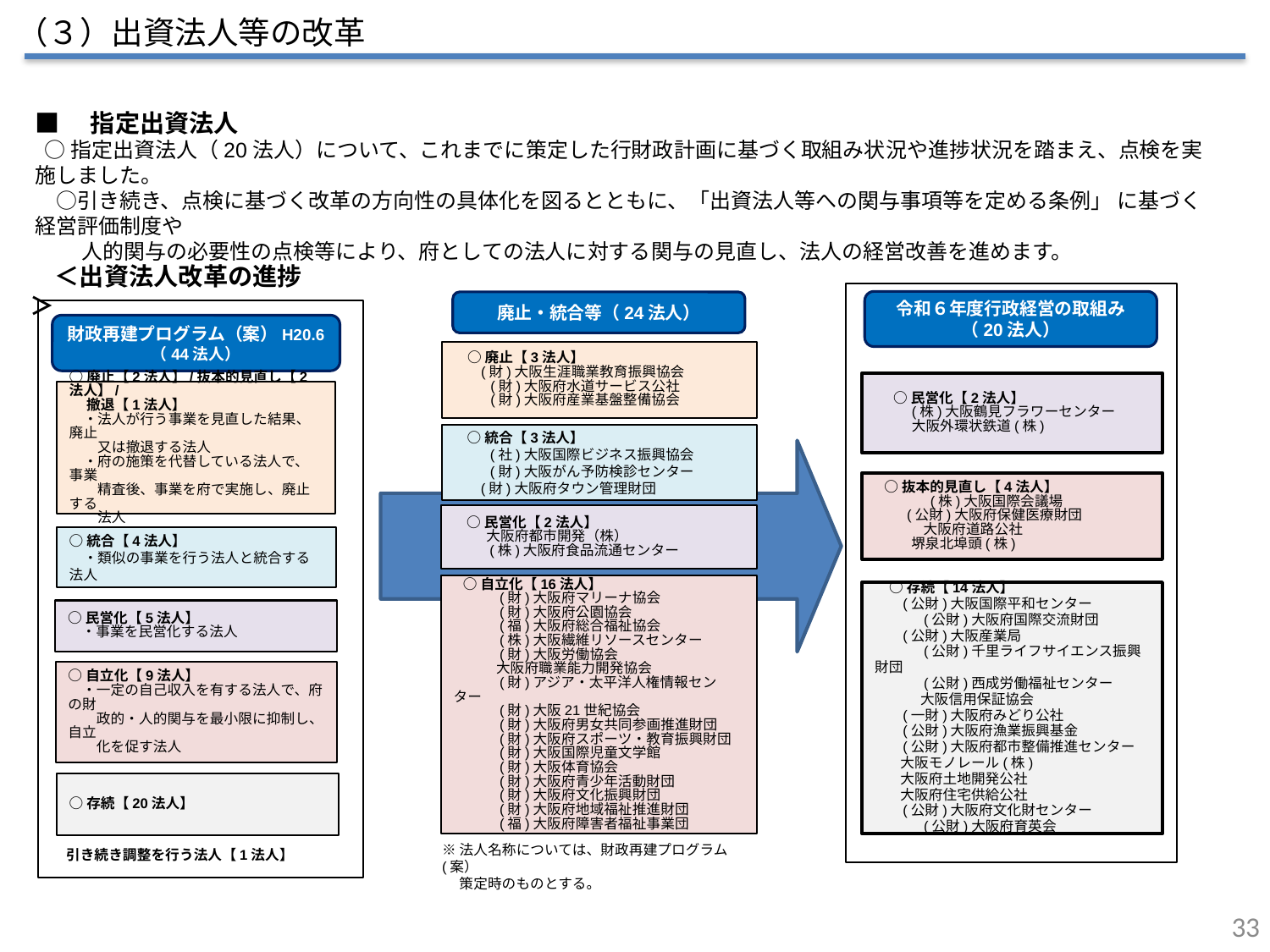

（３）出資法人等の改革
■　指定出資法人
  ○指定出資法人（20法人）について、これまでに策定した行財政計画に基づく取組み状況や進捗状況を踏まえ、点検を実施しました。
　○引き続き、点検に基づく改革の方向性の具体化を図るとともに、「出資法人等への関与事項等を定める条例」 に基づく経営評価制度や
　　 人的関与の必要性の点検等により、府としての法人に対する関与の見直し、法人の経営改善を進めます。
　＜出資法人改革の進捗＞

令和６年度行政経営の取組み
（20法人）
○民営化【2法人】
(株)大阪鶴見フラワーセンター
大阪外環状鉄道(株)
   ○抜本的見直し【4法人】
 　　　 (株)大阪国際会議場
        (公財)大阪府保健医療財団
　　　  大阪府道路公社
    　  堺泉北埠頭(株)
    ○存続【14法人】
       (公財)大阪国際平和センター
　　 　(公財)大阪府国際交流財団
       (公財)大阪産業局
　　　 (公財)千里ライフサイエンス振興財団
　　　 (公財)西成労働福祉センター
　　　 大阪信用保証協会
       (一財)大阪府みどり公社
       (公財)大阪府漁業振興基金
       (公財)大阪府都市整備推進センター
       大阪モノレール(株)
       大阪府土地開発公社
       大阪府住宅供給公社
       (公財)大阪府文化財センター
　　　 (公財)大阪府育英会
廃止・統合等（24法人）
○廃止【3法人】
  (財)大阪生涯職業教育振興協会
　(財)大阪府水道サービス公社
　(財)大阪府産業基盤整備協会
○統合【3法人】
　(社)大阪国際ビジネス振興協会
　(財)大阪がん予防検診センター
  (財)大阪府タウン管理財団
○民営化【2法人】
　大阪府都市開発（株）
　(株)大阪府食品流通センター
   ○自立化【16法人】
　　　(財)大阪府マリーナ協会
　　　(財)大阪府公園協会
　　　(福)大阪府総合福祉協会
　　　(株)大阪繊維リソースセンター
　　　(財)大阪労働協会
　　　大阪府職業能力開発協会
　　　(財)アジア・太平洋人権情報センター
　　　(財)大阪21世紀協会
　　　(財)大阪府男女共同参画推進財団
　　　(財)大阪府スポーツ・教育振興財団
　　　(財)大阪国際児童文学館
　　　(財)大阪体育協会
　　　(財)大阪府青少年活動財団
　　　(財)大阪府文化振興財団
　　　(財)大阪府地域福祉推進財団
　　　(福)大阪府障害者福祉事業団
※法人名称については、財政再建プログラム(案）
　 策定時のものとする。

財政再建プログラム（案）H20.6
（44法人）
○廃止【2法人】/抜本的見直し【2法人】/
　 撤退【1法人】
　・法人が行う事業を見直した結果、廃止
　　又は撤退する法人
　・府の施策を代替している法人で、事業
　　精査後、事業を府で実施し、廃止する
　　法人
○統合【4法人】
　・類似の事業を行う法人と統合する法人
○民営化【5法人】
　・事業を民営化する法人
○自立化【9法人】
　・一定の自己収入を有する法人で、府の財
　　政的・人的関与を最小限に抑制し、自立
　　化を促す法人
○存続【20法人】

引き続き調整を行う法人【1法人】
|  |
| --- |
33